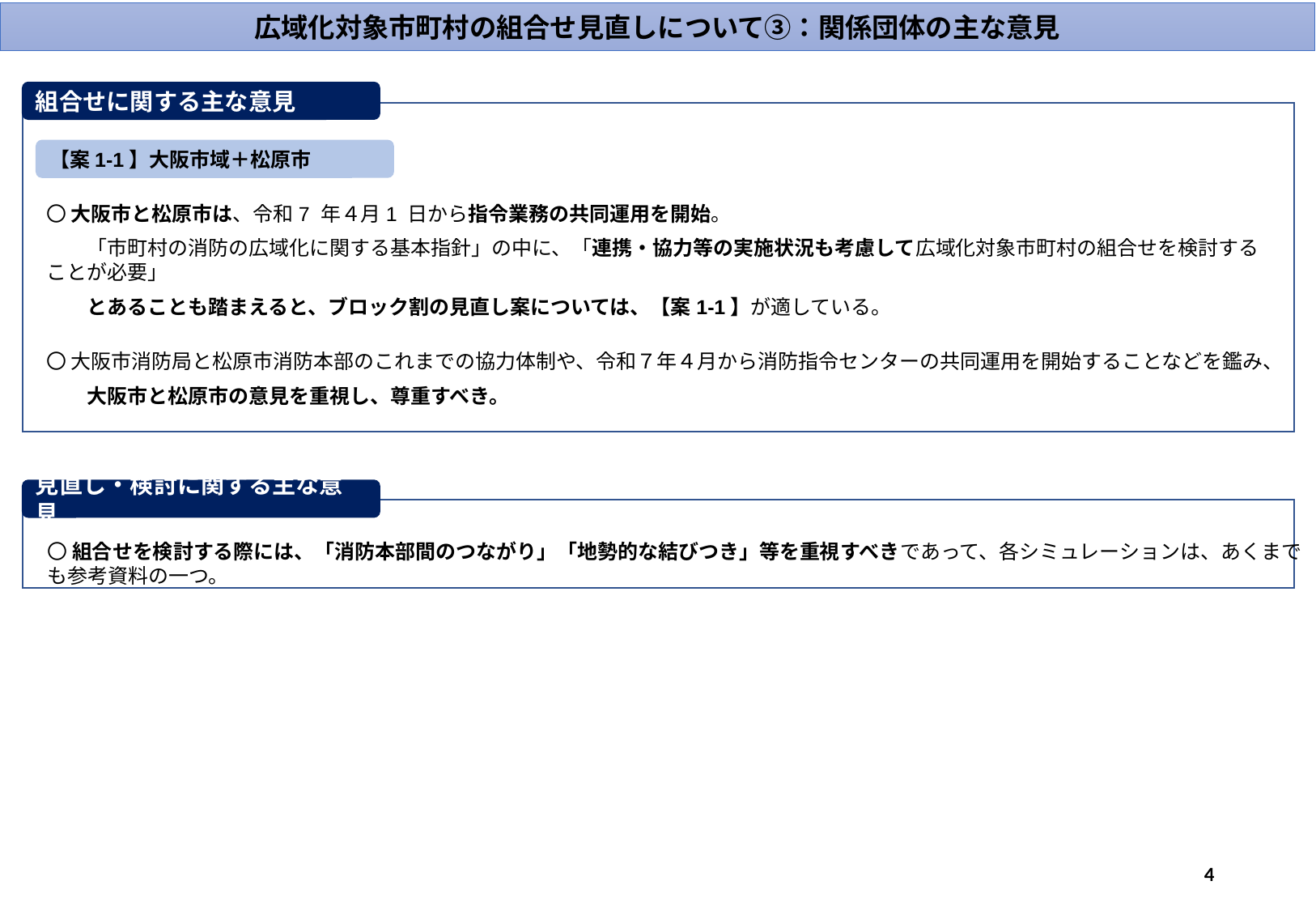

広域化対象市町村の組合せ見直しについて③：関係団体の主な意見
組合せに関する主な意見

【案1-1】大阪市域＋松原市
〇 大阪市と松原市は、令和7 年４月1 日から指令業務の共同運用を開始。
　　「市町村の消防の広域化に関する基本指針」の中に、「連携・協力等の実施状況も考慮して広域化対象市町村の組合せを検討することが必要」
　　とあることも踏まえると、ブロック割の見直し案については、【案1-1】が適している。
〇 大阪市消防局と松原市消防本部のこれまでの協力体制や、令和７年４月から消防指令センターの共同運用を開始することなどを鑑み、
　　大阪市と松原市の意見を重視し、尊重すべき。
見直し・検討に関する主な意見

〇 組合せを検討する際には、「消防本部間のつながり」「地勢的な結びつき」等を重視すべきであって、各シミュレーションは、あくまでも参考資料の一つ。
4